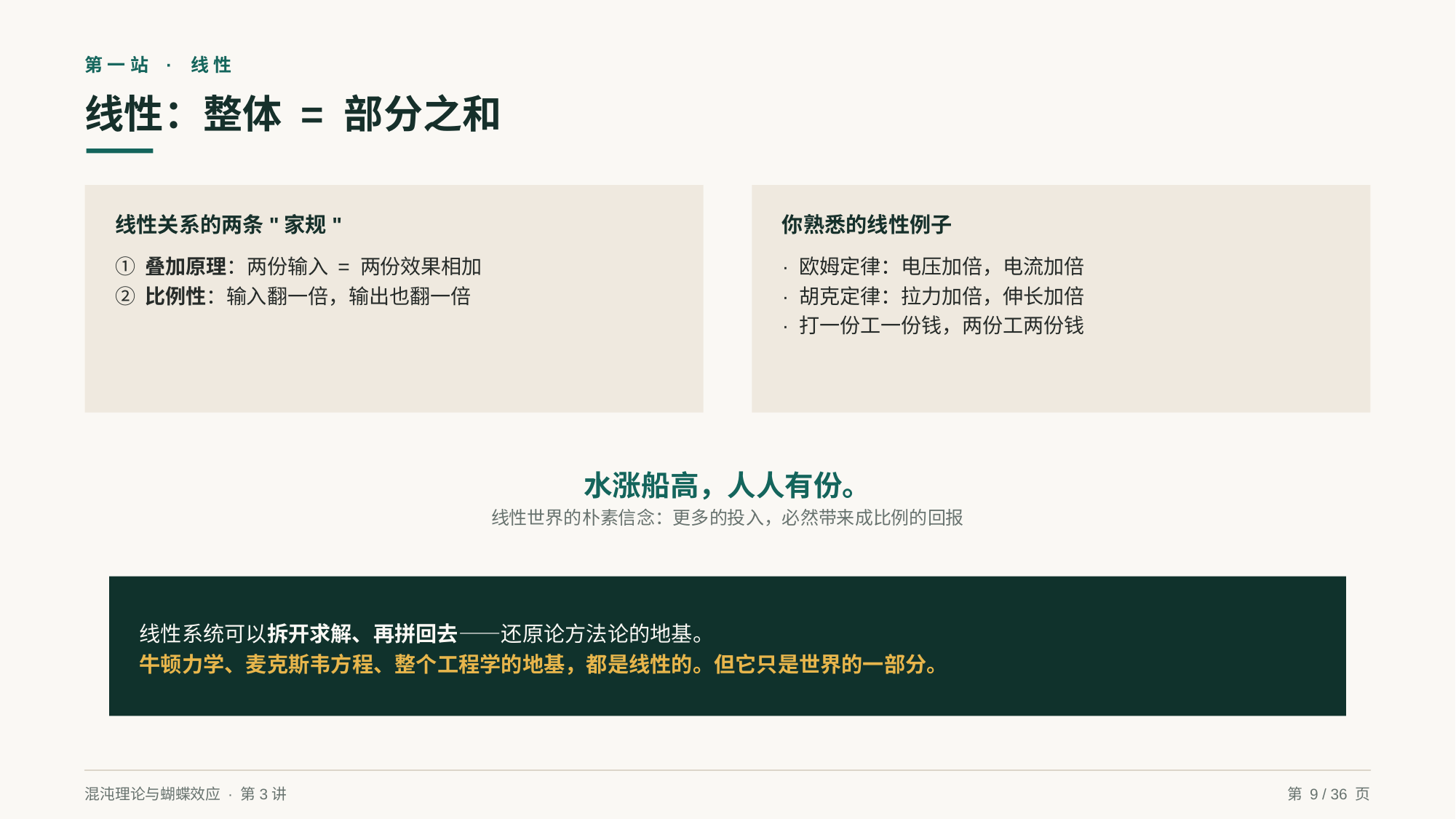

第一站 · 线性
线性：整体 = 部分之和

线性关系的两条"家规"
① 叠加原理：两份输入 = 两份效果相加
② 比例性：输入翻一倍，输出也翻一倍
你熟悉的线性例子
· 欧姆定律：电压加倍，电流加倍
· 胡克定律：拉力加倍，伸长加倍
· 打一份工一份钱，两份工两份钱
水涨船高，人人有份。
线性世界的朴素信念：更多的投入，必然带来成比例的回报

线性系统可以拆开求解、再拼回去——还原论方法论的地基。
牛顿力学、麦克斯韦方程、整个工程学的地基，都是线性的。但它只是世界的一部分。

混沌理论与蝴蝶效应 · 第3讲
第 9 / 36 页